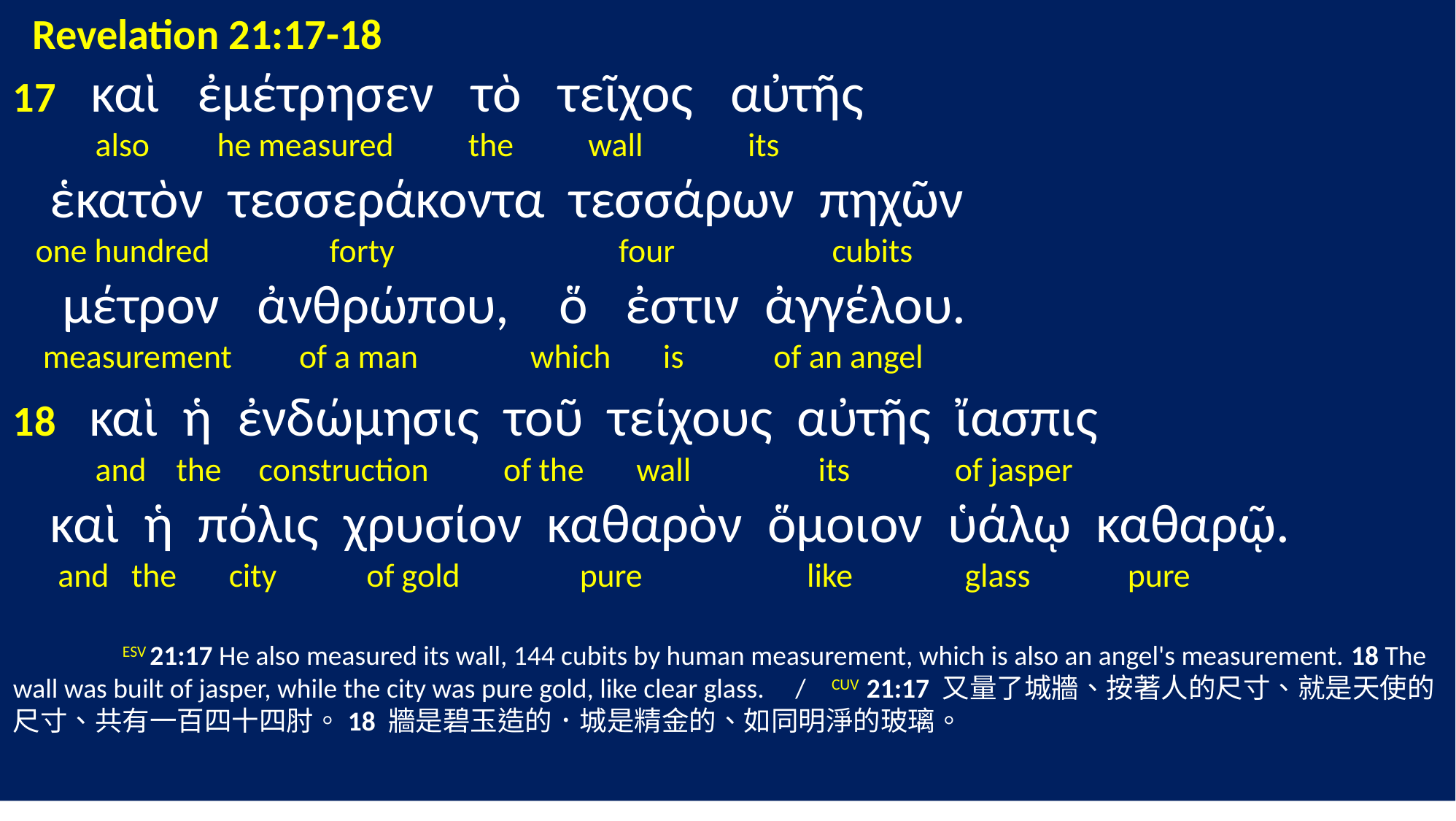

Revelation 21:17-18
17   καὶ   ἐμέτρησεν   τὸ   τεῖχος   αὐτῆς
           also         he measured          the          wall              its
   ἑκατὸν  τεσσεράκοντα  τεσσάρων  πηχῶν
   one hundred                forty                              four                     cubits
    μέτρον   ἀνθρώπου,    ὅ   ἐστιν  ἀγγέλου.
    measurement         of a man               which       is            of an angel
18   καὶ  ἡ  ἐνδώμησις  τοῦ  τείχους  αὐτῆς  ἴασπις
           and    the     construction          of the       wall                 its              of jasper
   καὶ  ἡ  πόλις  χρυσίον  καθαρὸν  ὅμοιον  ὑάλῳ  καθαρῷ.
      and   the       city            of gold                pure                      like               glass             pure

	ESV 21:17 He also measured its wall, 144 cubits by human measurement, which is also an angel's measurement. 18 The wall was built of jasper, while the city was pure gold, like clear glass.     /    CUV  21:17 又量了城牆、按著人的尺寸、就是天使的尺寸、共有一百四十四肘。18 牆是碧玉造的．城是精金的、如同明淨的玻璃。